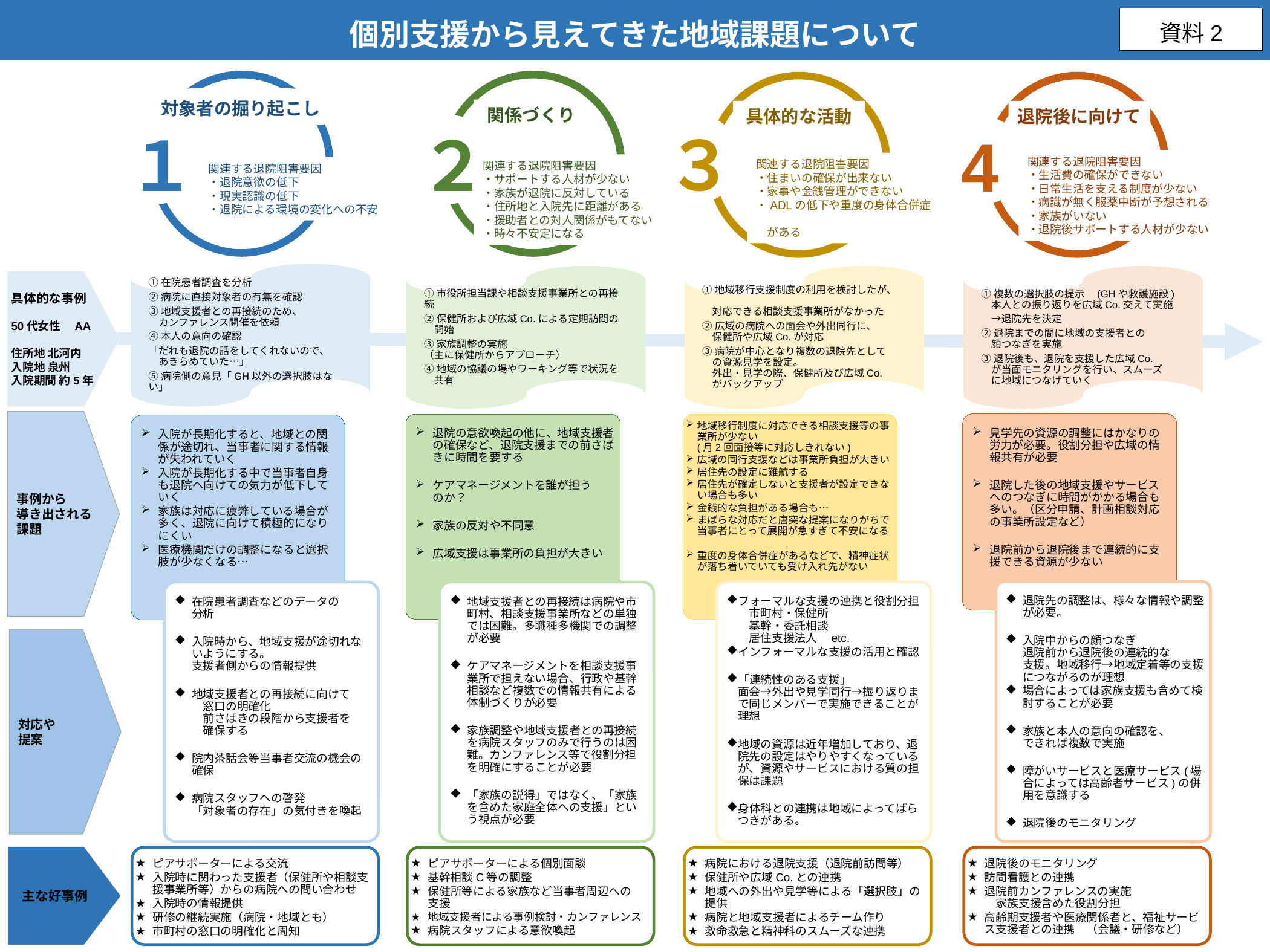

個別支援から見えてきた地域課題について
資料2

対象者の掘り起こし
１
関連する退院阻害要因
・退院意欲の低下
・現実認識の低下
・退院による環境の変化への不安

関係づくり
２
関連する退院阻害要因
・サポートする人材が少ない
・家族が退院に反対している
・住所地と入院先に距離がある
・援助者との対人関係がもてない
・時々不安定になる

具体的な活動
３
関連する退院阻害要因
・住まいの確保が出来ない
・家事や金銭管理ができない
・ADLの低下や重度の身体合併症
　がある

退院後に向けて
4
関連する退院阻害要因
・生活費の確保ができない
・日常生活を支える制度が少ない
・病識が無く服薬中断が予想される
・家族がいない
・退院後サポートする人材が少ない
①在院患者調査を分析
②病院に直接対象者の有無を確認
③地域支援者との再接続のため、
　カンファレンス開催を依頼
④本人の意向の確認
「だれも退院の話をしてくれないので、　
　あきらめていた…」
⑤病院側の意見「GH以外の選択肢はない」
①市役所担当課や相談支援事業所との再接続
②保健所および広域Co.による定期訪問の
　開始
③家族調整の実施
（主に保健所からアプローチ）
④地域の協議の場やワーキング等で状況を
　共有
①地域移行支援制度の利用を検討したが、　
　対応できる相談支援事業所がなかった
②広域の病院への面会や外出同行に、
　保健所や広域Co.が対応
③病院が中心となり複数の退院先として
　の資源見学を設定。
　外出・見学の際、保健所及び広域Co.
　がバックアップ
①複数の選択肢の提示　(GHや救護施設)
　本人との振り返りを広域Co.交えて実施
　→退院先を決定
②退院までの間に地域の支援者との
　顔つなぎを実施
③退院後も、退院を支援した広域Co.　
　が当面モニタリングを行い、スムーズ
　に地域につなげていく
具体的な事例
50代女性　AA

住所地 北河内
入院地 泉州
入院期間 約5年
事例から
導き出される課題
見学先の資源の調整にはかなりの労力が必要。役割分担や広域の情報共有が必要

退院した後の地域支援やサービスへのつなぎに時間がかかる場合も多い。（区分申請、計画相談対応の事業所設定など）

退院前から退院後まで連続的に支援できる資源が少ない
退院の意欲喚起の他に、地域支援者の確保など、退院支援までの前さばきに時間を要する

ケアマネージメントを誰が担う
のか？

家族の反対や不同意

広域支援は事業所の負担が大きい
地域移行制度に対応できる相談支援等の事業所が少ない
(月2回面接等に対応しきれない)
広域の同行支援などは事業所負担が大きい
居住先の設定に難航する
居住先が確定しないと支援者が設定できない場合も多い
金銭的な負担がある場合も…
まばらな対応だと唐突な提案になりがちで当事者にとって展開が急すぎて不安になる

重度の身体合併症があるなどで、精神症状が落ち着いていても受け入れ先がない

入院が長期化すると、地域との関係が途切れ、当事者に関する情報が失われていく
入院が長期化する中で当事者自身も退院へ向けての気力が低下していく
家族は対応に疲弊している場合が多く、退院に向けて積極的になりにくい
医療機関だけの調整になると選択肢が少なくなる…
退院先の調整は、様々な情報や調整が必要。

入院中からの顔つなぎ
退院前から退院後の連続的な
支援。地域移行→地域定着等の支援につながるのが理想
場合によっては家族支援も含めて検討することが必要

家族と本人の意向の確認を、
できれば複数で実施

障がいサービスと医療サービス(場合によっては高齢者サービス)の併用を意識する

退院後のモニタリング

フォーマルな支援の連携と役割分担
　市町村・保健所
　基幹・委託相談
　居住支援法人　etc.
インフォーマルな支援の活用と確認

「連続性のある支援」
面会→外出や見学同行→振り返りまで同じメンバーで実施できることが理想

地域の資源は近年増加しており、退院先の設定はやりやすくなっているが、資源やサービスにおける質の担保は課題

身体科との連携は地域によってばらつきがある。

在院患者調査などのデータの
分析

入院時から、地域支援が途切れないようにする。
支援者側からの情報提供

地域支援者との再接続に向けて
　窓口の明確化
　前さばきの段階から支援者を
　確保する

院内茶話会等当事者交流の機会の確保

病院スタッフへの啓発　
「対象者の存在」の気付きを喚起
地域支援者との再接続は病院や市町村、相談支援事業所などの単独では困難。多職種多機関での調整が必要

ケアマネージメントを相談支援事業所で担えない場合、行政や基幹相談など複数での情報共有による体制づくりが必要

家族調整や地域支援者との再接続を病院スタッフのみで行うのは困難。カンファレンス等で役割分担を明確にすることが必要

「家族の説得」ではなく、「家族を含めた家庭全体への支援」という視点が必要

対応や
提案
ピアサポーターによる個別面談
基幹相談C等の調整
保健所等による家族など当事者周辺への
支援
地域支援者による事例検討・カンファレンス
病院スタッフによる意欲喚起
病院における退院支援（退院前訪問等）
保健所や広域Co.との連携
地域への外出や見学等による「選択肢」の提供
病院と地域支援者によるチーム作り
救命救急と精神科のスムーズな連携

退院後のモニタリング
訪問看護との連携
退院前カンファレンスの実施
　家族支援含めた役割分担
高齢期支援者や医療関係者と、福祉サービス支援者との連携　（会議・研修など）

主な好事例
ピアサポーターによる交流
入院時に関わった支援者（保健所や相談支援事業所等）からの病院への問い合わせ
入院時の情報提供
研修の継続実施（病院・地域とも）
市町村の窓口の明確化と周知